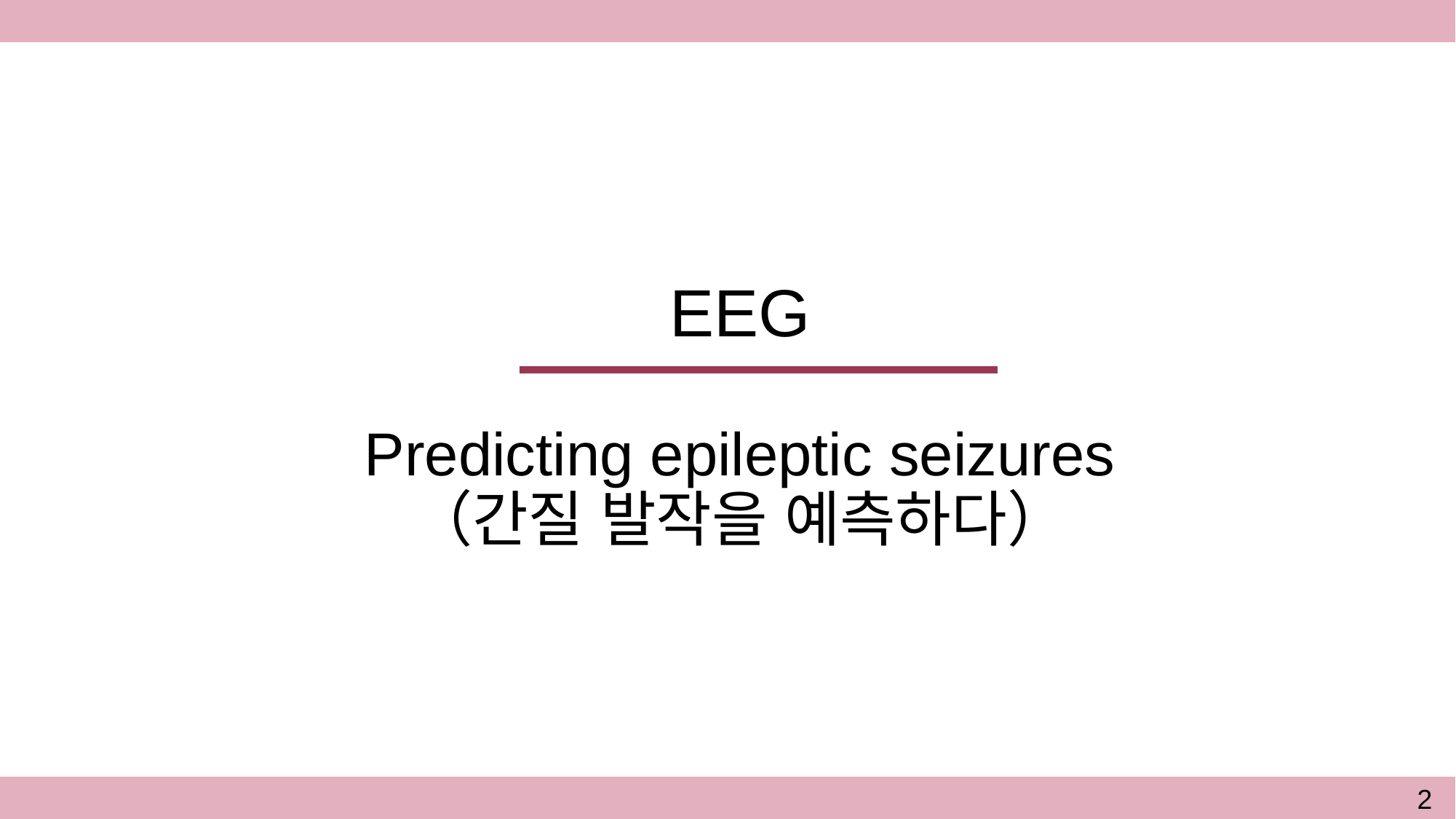

# EEG Predicting epileptic seizures （간질 발작을 예측하다）

2